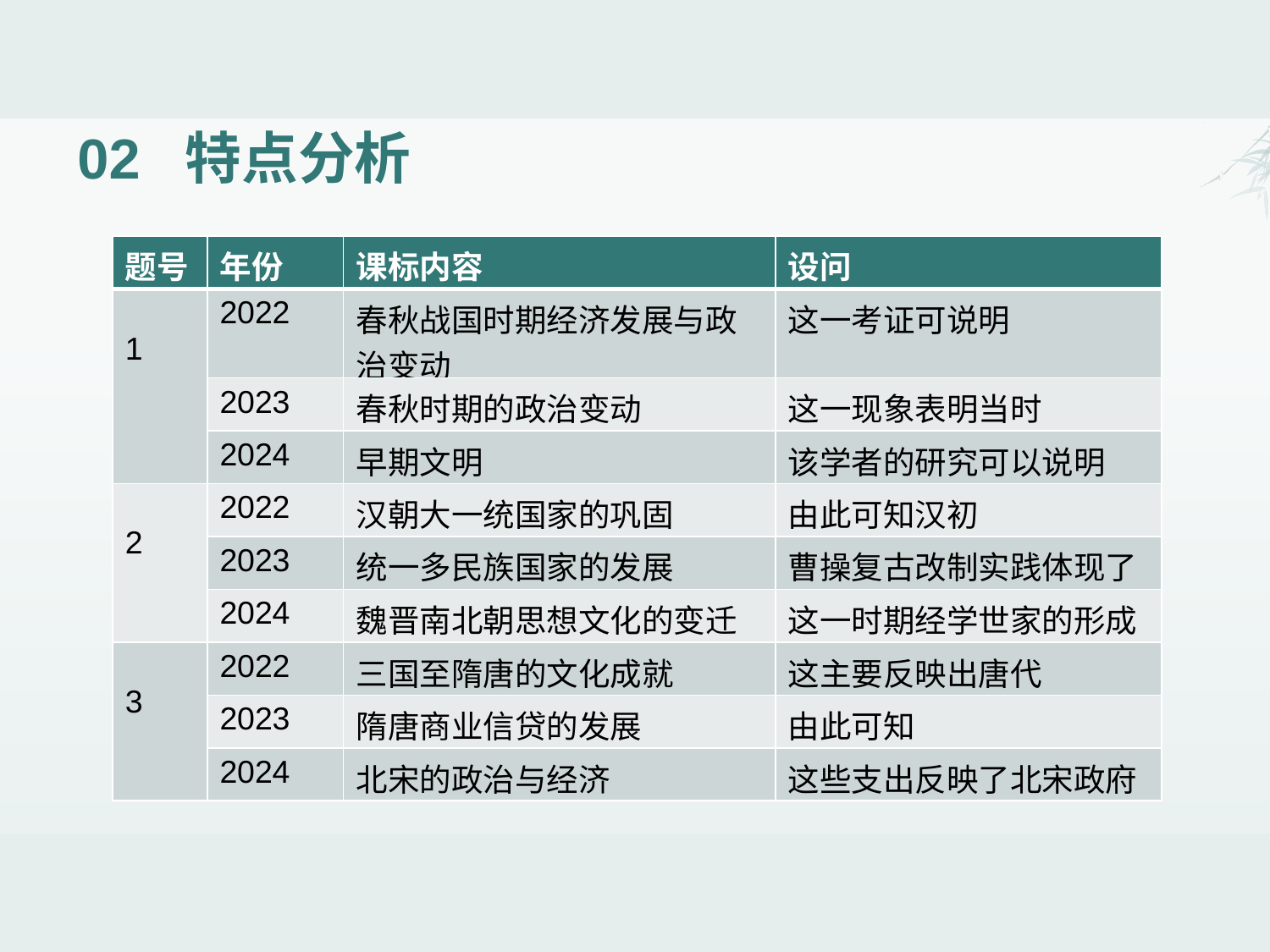

02  特点分析
| 题号 | 年份 | 课标内容 | 设问 |
| --- | --- | --- | --- |
| 1 | 2022 | 春秋战国时期经济发展与政治变动 | 这一考证可说明 |
|  | 2023 | 春秋时期的政治变动 | 这一现象表明当时 |
|  | 2024 | 早期文明 | 该学者的研究可以说明 |
| 2 | 2022 | 汉朝大一统国家的巩固 | 由此可知汉初 |
|  | 2023 | 统一多民族国家的发展 | 曹操复古改制实践体现了 |
|  | 2024 | 魏晋南北朝思想文化的变迁 | 这一时期经学世家的形成 |
| 3 | 2022 | 三国至隋唐的文化成就 | 这主要反映出唐代 |
|  | 2023 | 隋唐商业信贷的发展 | 由此可知 |
|  | 2024 | 北宋的政治与经济 | 这些支出反映了北宋政府 |